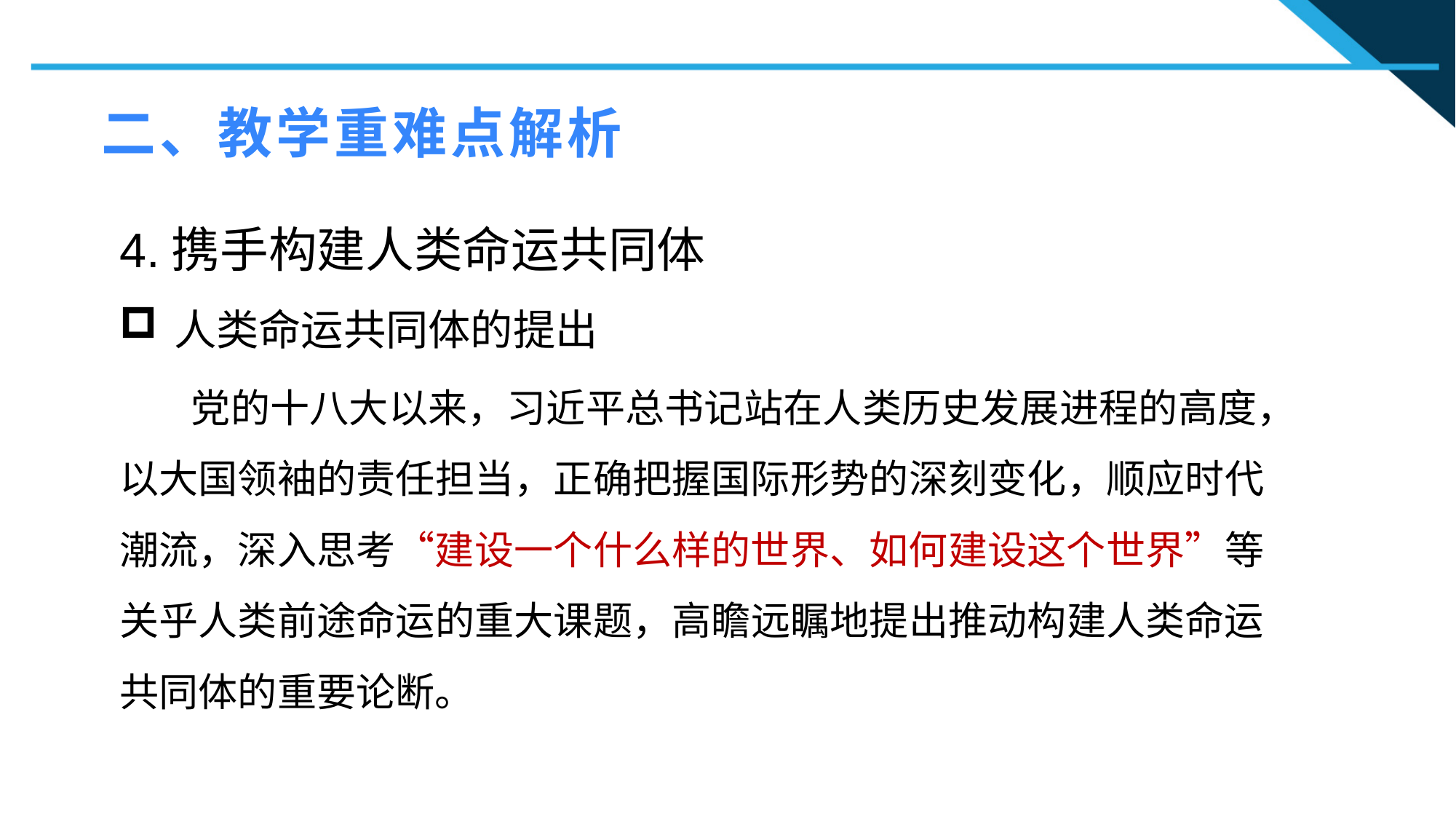

二、教学重难点解析
4.携手构建人类命运共同体
人类命运共同体的提出

1
       党的十八大以来，习近平总书记站在人类历史发展进程的高度，以大国领袖的责任担当，正确把握国际形势的深刻变化，顺应时代潮流，深入思考“建设一个什么样的世界、如何建设这个世界”等关乎人类前途命运的重大课题，高瞻远瞩地提出推动构建人类命运共同体的重要论断。
2
2
n